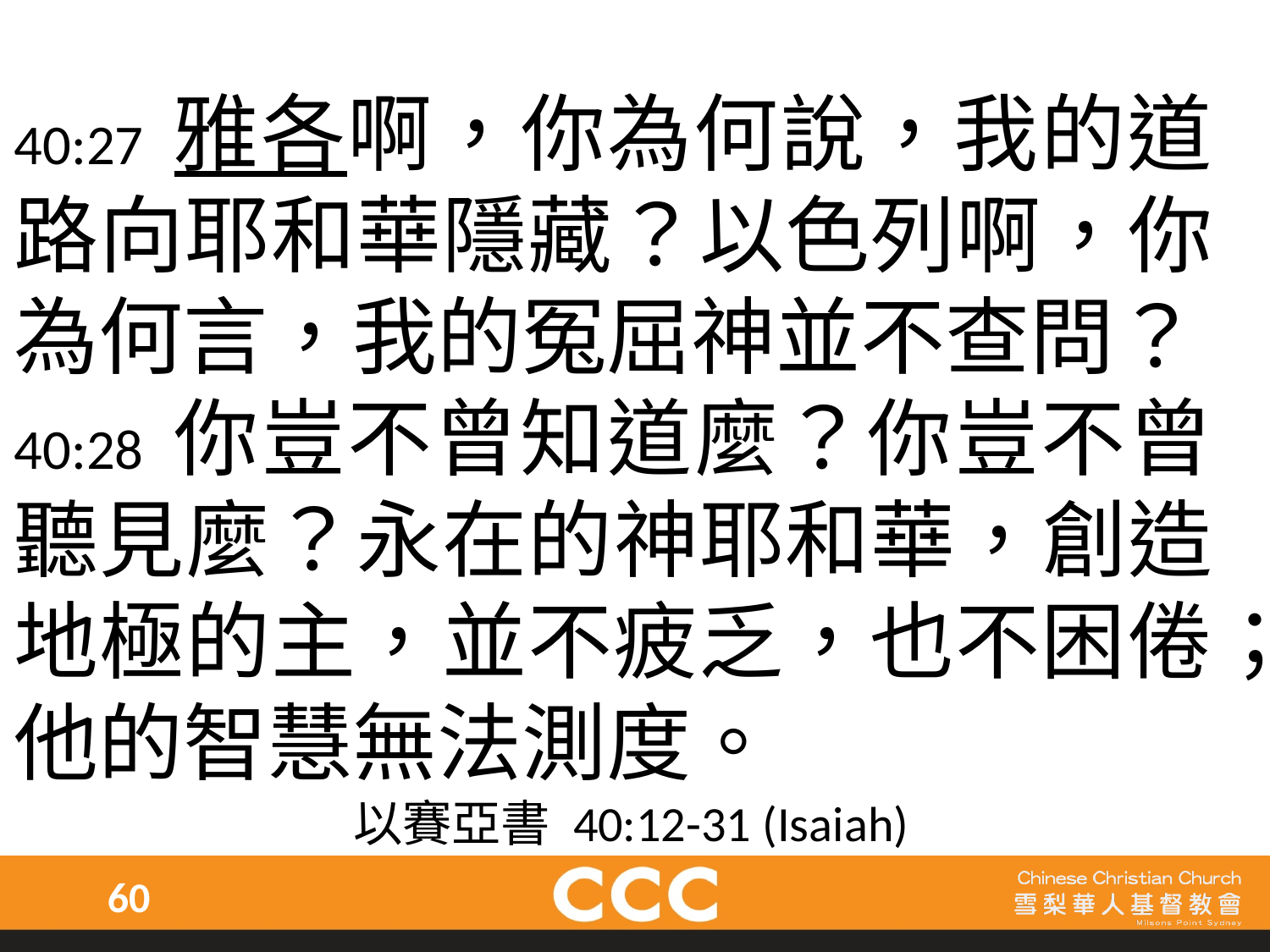

40:27 雅各啊，你為何說，我的道路向耶和華隱藏？以色列啊，你為何言，我的冤屈神並不查問？
40:28 你豈不曾知道麼？你豈不曾聽見麼？永在的神耶和華，創造地極的主，並不疲乏，也不困倦；他的智慧無法測度。
以賽亞書 40:12-31 (Isaiah)
60